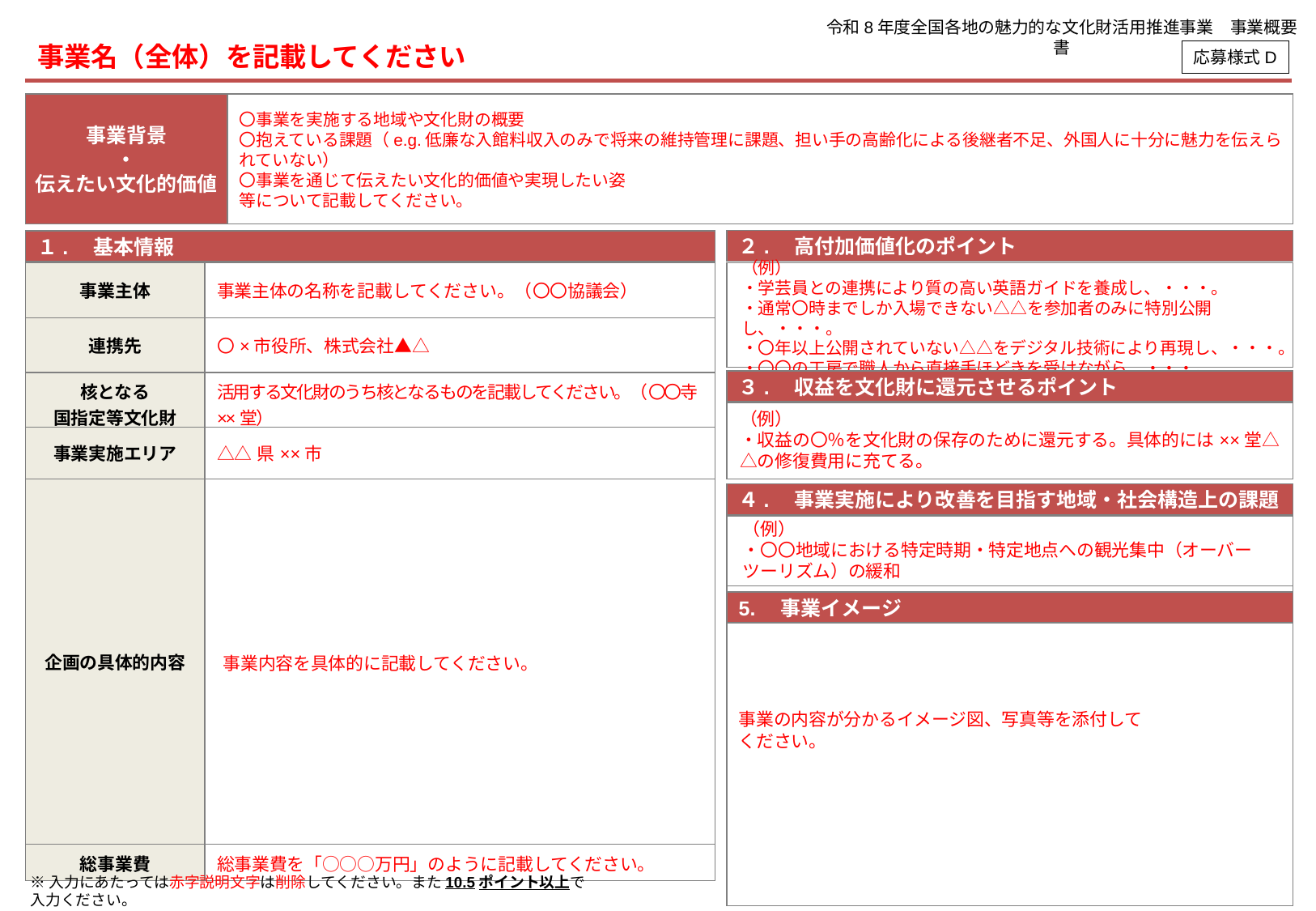

令和8年度全国各地の魅力的な文化財活用推進事業　事業概要書
# 事業名（全体）を記載してください
応募様式D
事業背景
・
伝えたい文化的価値

〇事業を実施する地域や文化財の概要
〇抱えている課題（e.g.低廉な入館料収入のみで将来の維持管理に課題、担い手の高齢化による後継者不足、外国人に十分に魅力を伝えられていない）
〇事業を通じて伝えたい文化的価値や実現したい姿
等について記載してください。
２.　高付加価値化のポイント
１.　基本情報
（例）
・学芸員との連携により質の高い英語ガイドを養成し、・・・。
・通常〇時までしか入場できない△△を参加者のみに特別公開し、・・・。
・〇年以上公開されていない△△をデジタル技術により再現し、・・・。
・〇〇の工房で職人から直接手ほどきを受けながら、・・・。

| 事業主体 | 事業主体の名称を記載してください。（〇〇協議会） |
| --- | --- |
| 連携先 | 〇×市役所、株式会社▲△ |
| 核となる 国指定等文化財 | 活用する文化財のうち核となるものを記載してください。（〇〇寺××堂） |
| 事業実施エリア | △△県××市 |
| 企画の具体的内容 |  |
| 総事業費 | 総事業費を「○○○万円」のように記載してください。 |
３.　収益を文化財に還元させるポイント
（例）
・収益の〇％を文化財の保存のために還元する。具体的には××堂△△の修復費用に充てる。

４.　事業実施により改善を目指す地域・社会構造上の課題
（例）
・〇〇地域における特定時期・特定地点への観光集中（オーバーツーリズム）の緩和

5.　事業イメージ
事業内容を具体的に記載してください。
事業の内容が分かるイメージ図、写真等を添付してください。
※入力にあたっては赤字説明文字は削除してください。また10.5ポイント以上で入力ください。